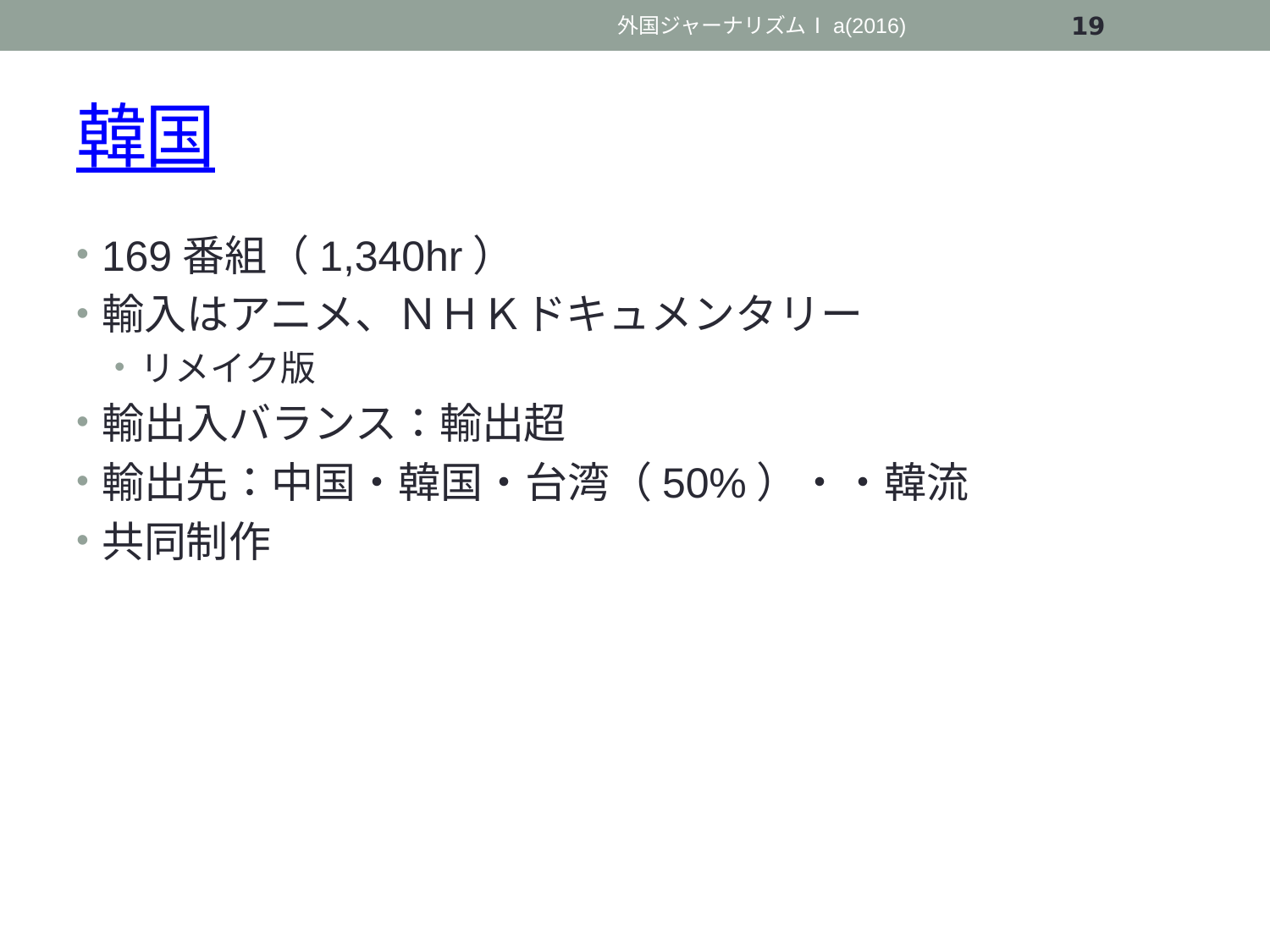

外国ジャーナリズムⅠa(2016)
19
# 韓国
169番組（1,340hr）
輸入はアニメ、ＮＨＫドキュメンタリー
リメイク版
輸出入バランス：輸出超
輸出先：中国・韓国・台湾（50%）・・韓流
共同制作